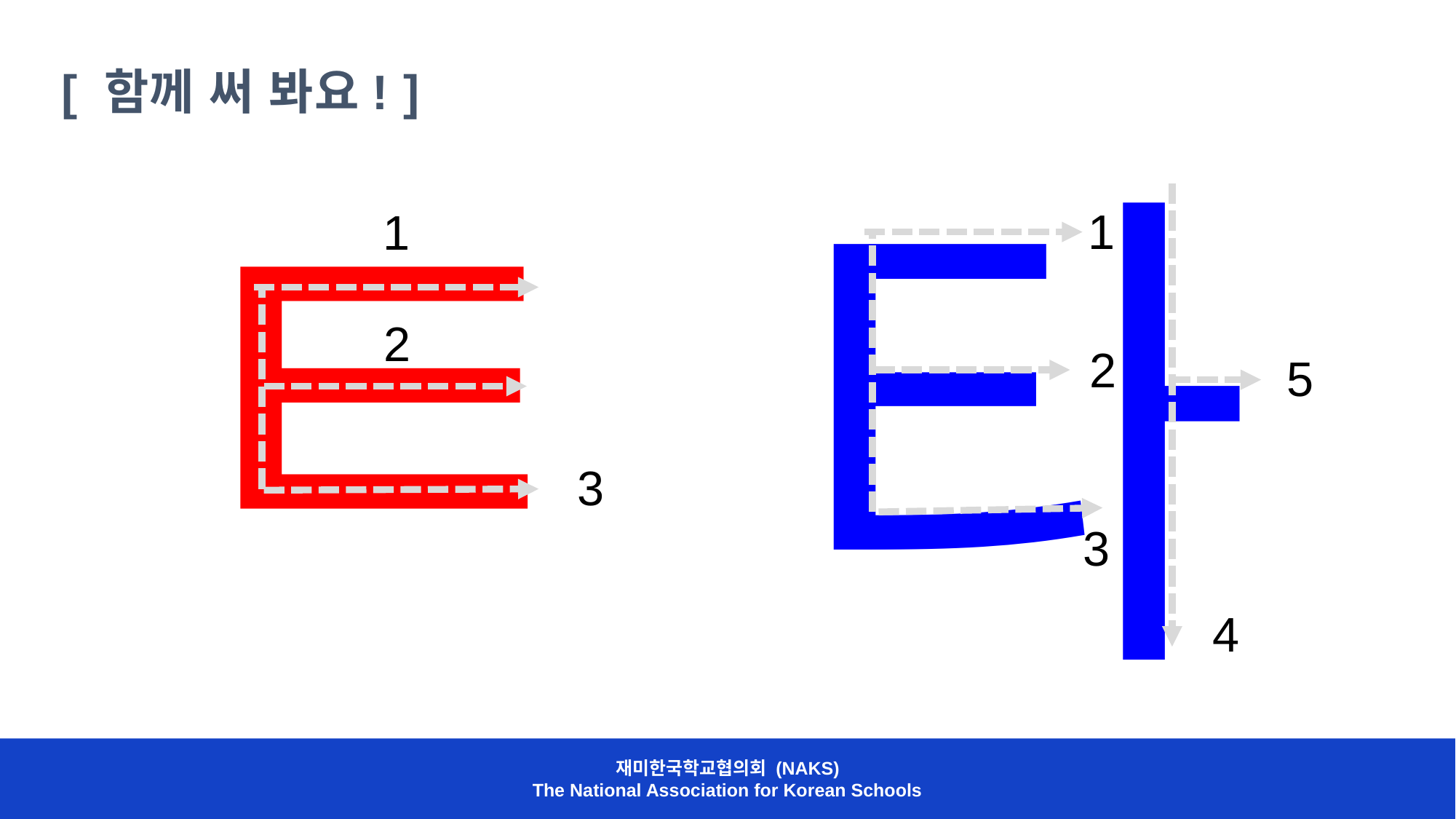

[ 함께 써 봐요! ]
ㅌ
타
1
1
2
2
5
3
3

4
재미한국학교협의회 (NAKS)
The National Association for Korean Schools